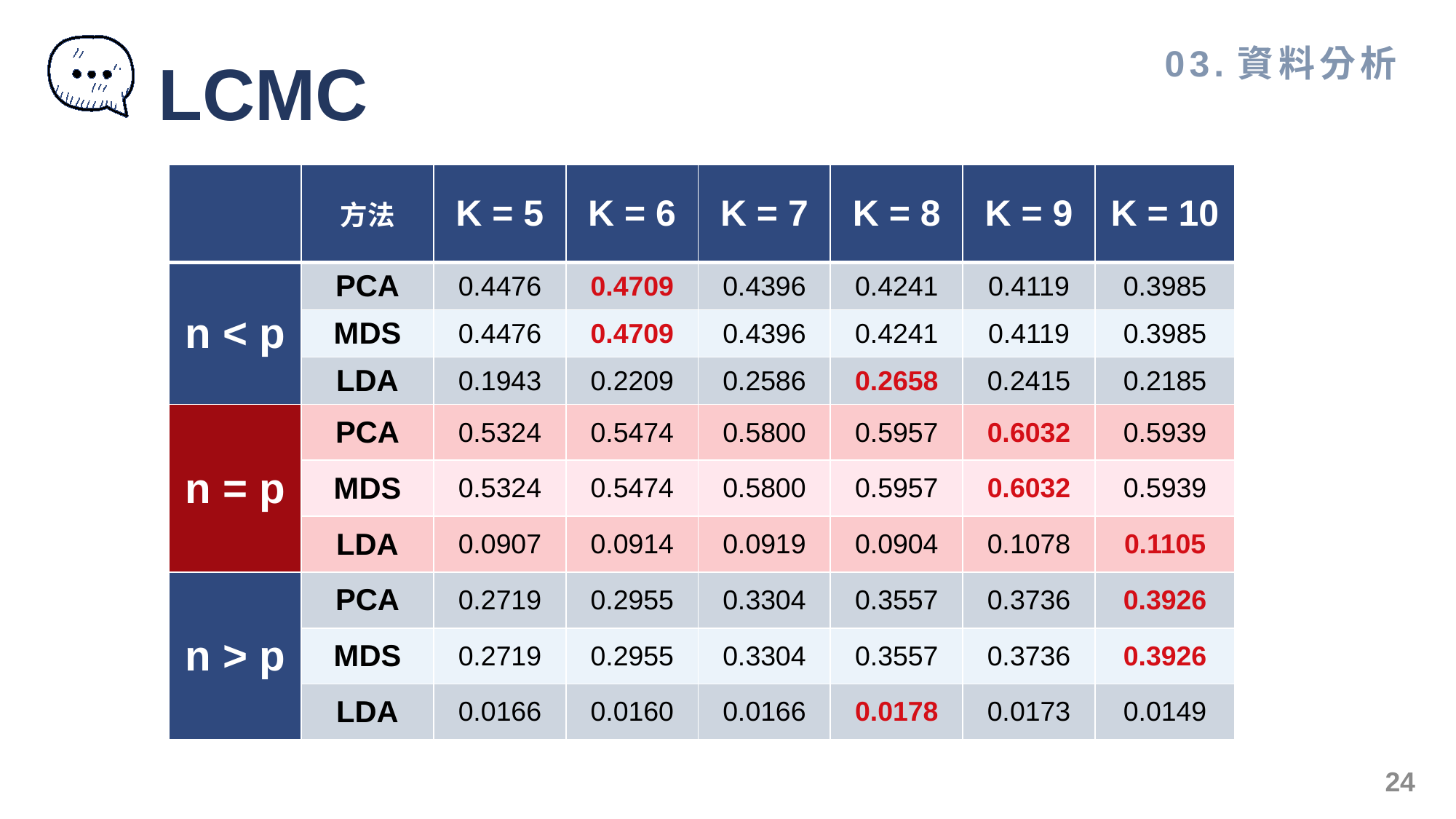

03.資料分析
LCMC
|  | 方法 | K = 5 | K = 6 | K = 7 | K = 8 | K = 9 | K = 10 |
| --- | --- | --- | --- | --- | --- | --- | --- |
| n < p | PCA | 0.4476 | 0.4709 | 0.4396 | 0.4241 | 0.4119 | 0.3985 |
|  | MDS | 0.4476 | 0.4709 | 0.4396 | 0.4241 | 0.4119 | 0.3985 |
|  | LDA | 0.1943 | 0.2209 | 0.2586 | 0.2658 | 0.2415 | 0.2185 |
| n = p | PCA | 0.5324 | 0.5474 | 0.5800 | 0.5957 | 0.6032 | 0.5939 |
|  | MDS | 0.5324 | 0.5474 | 0.5800 | 0.5957 | 0.6032 | 0.5939 |
|  | LDA | 0.0907 | 0.0914 | 0.0919 | 0.0904 | 0.1078 | 0.1105 |
| n > p | PCA | 0.2719 | 0.2955 | 0.3304 | 0.3557 | 0.3736 | 0.3926 |
|  | MDS | 0.2719 | 0.2955 | 0.3304 | 0.3557 | 0.3736 | 0.3926 |
|  | LDA | 0.0166 | 0.0160 | 0.0166 | 0.0178 | 0.0173 | 0.0149 |
24